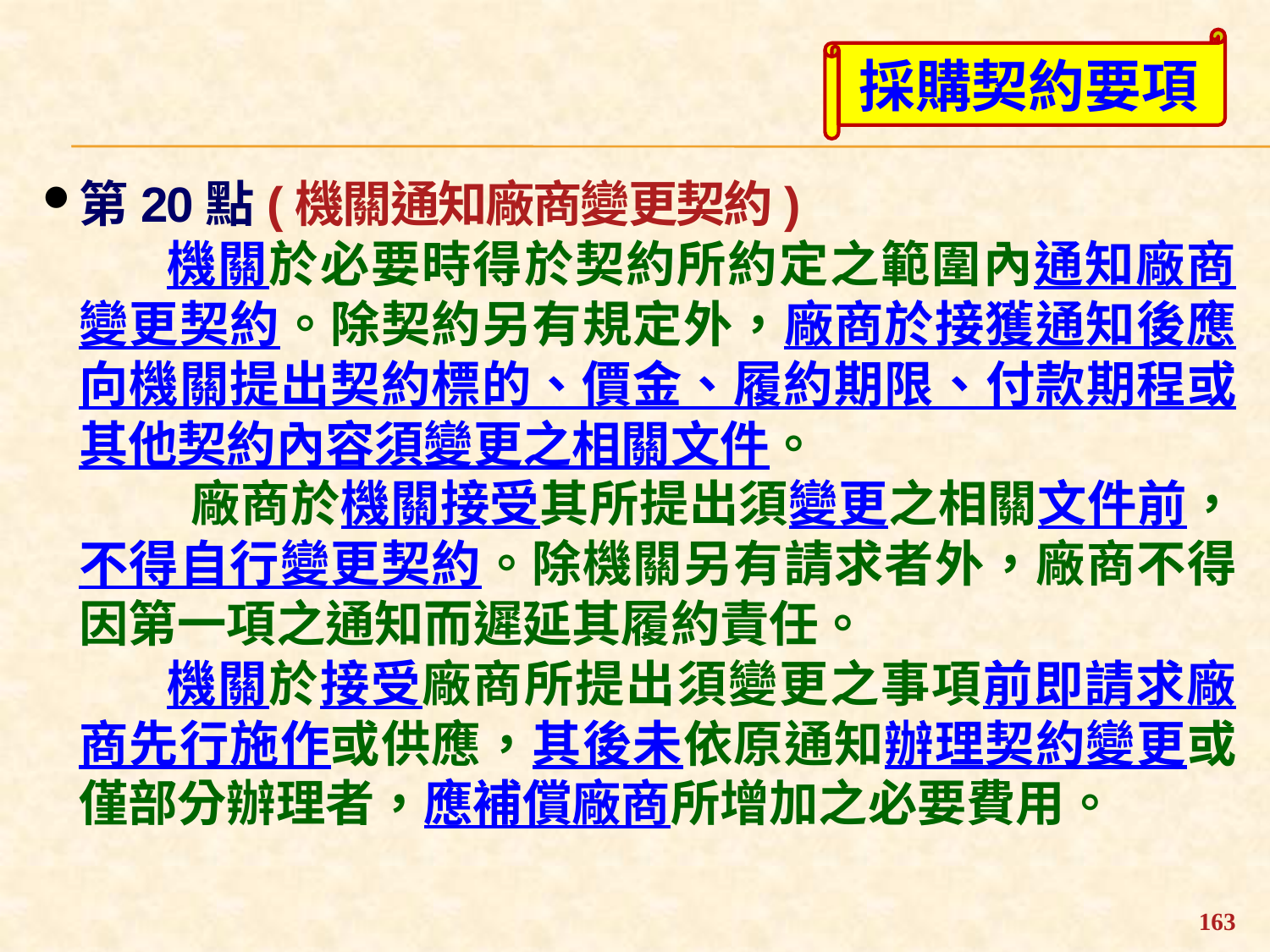

採購契約要項
第20點(機關通知廠商變更契約)
機關於必要時得於契約所約定之範圍內通知廠商變更契約。除契約另有規定外，廠商於接獲通知後應向機關提出契約標的、價金、履約期限、付款期程或其他契約內容須變更之相關文件。
 廠商於機關接受其所提出須變更之相關文件前，不得自行變更契約。除機關另有請求者外，廠商不得因第一項之通知而遲延其履約責任。
機關於接受廠商所提出須變更之事項前即請求廠商先行施作或供應，其後未依原通知辦理契約變更或僅部分辦理者，應補償廠商所增加之必要費用。

163